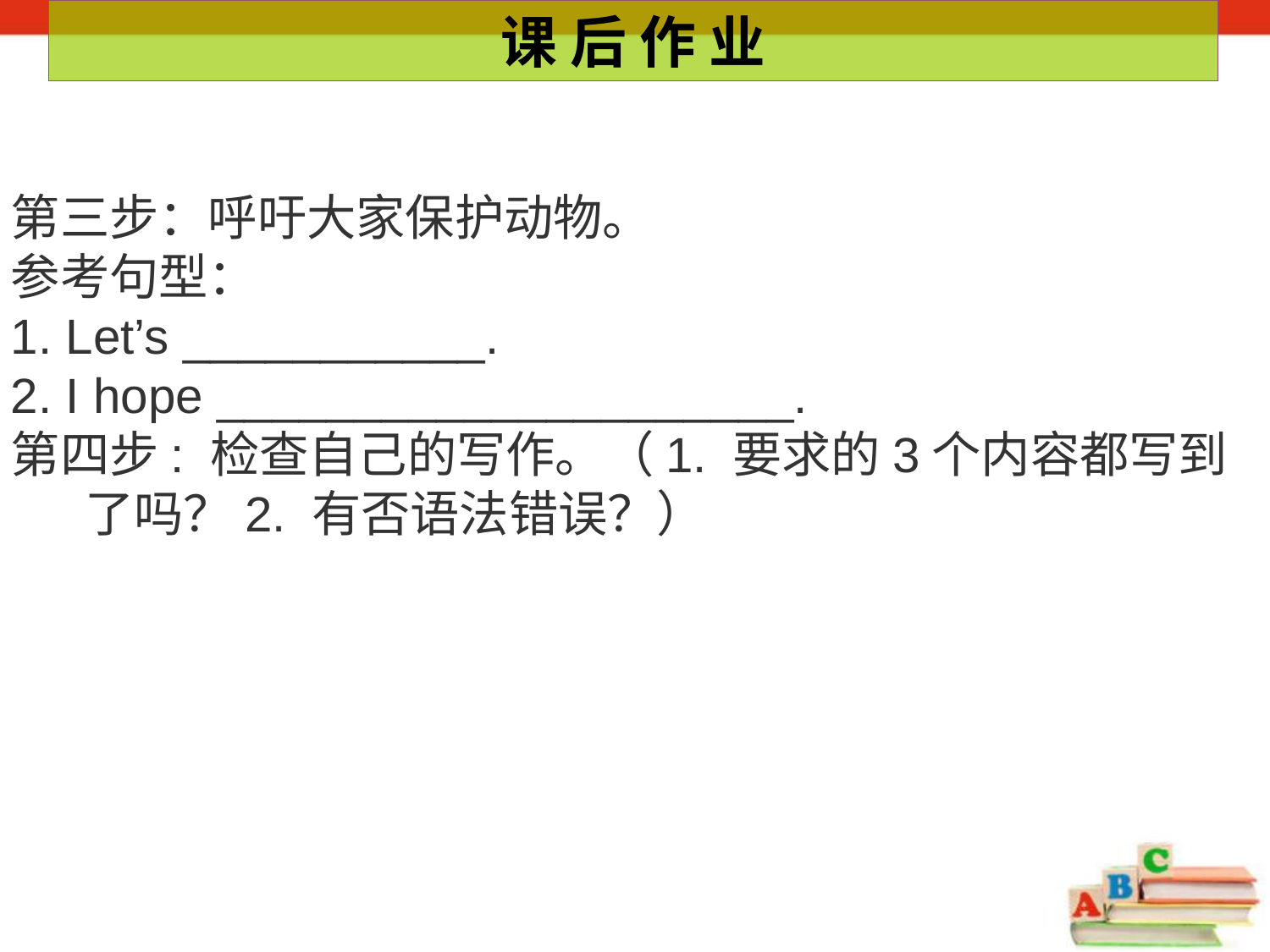

课 后 作 业
第三步：呼吁大家保护动物。
参考句型：
1. Let’s ___________.
2. I hope _____________________.
第四步: 检查自己的写作。（1. 要求的3个内容都写到了吗？2. 有否语法错误？）